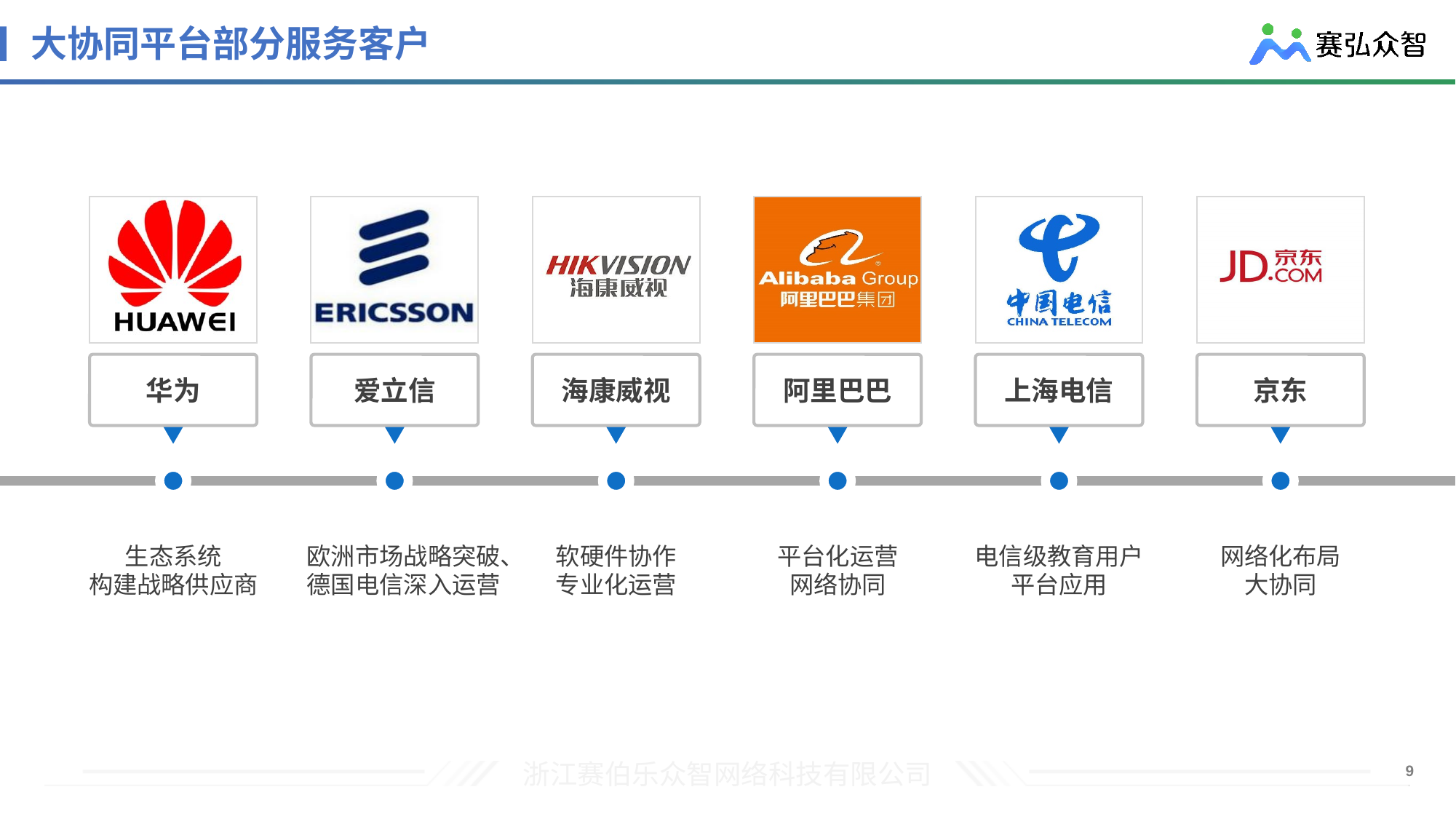

# 大协同平台部分服务客户

华为
生态系统
构建战略供应商

爱立信
欧洲市场战略突破、德国电信深入运营

海康威视
软硬件协作
专业化运营

阿里巴巴
平台化运营
网络协同

上海电信
电信级教育用户平台应用

京东
网络化布局
大协同